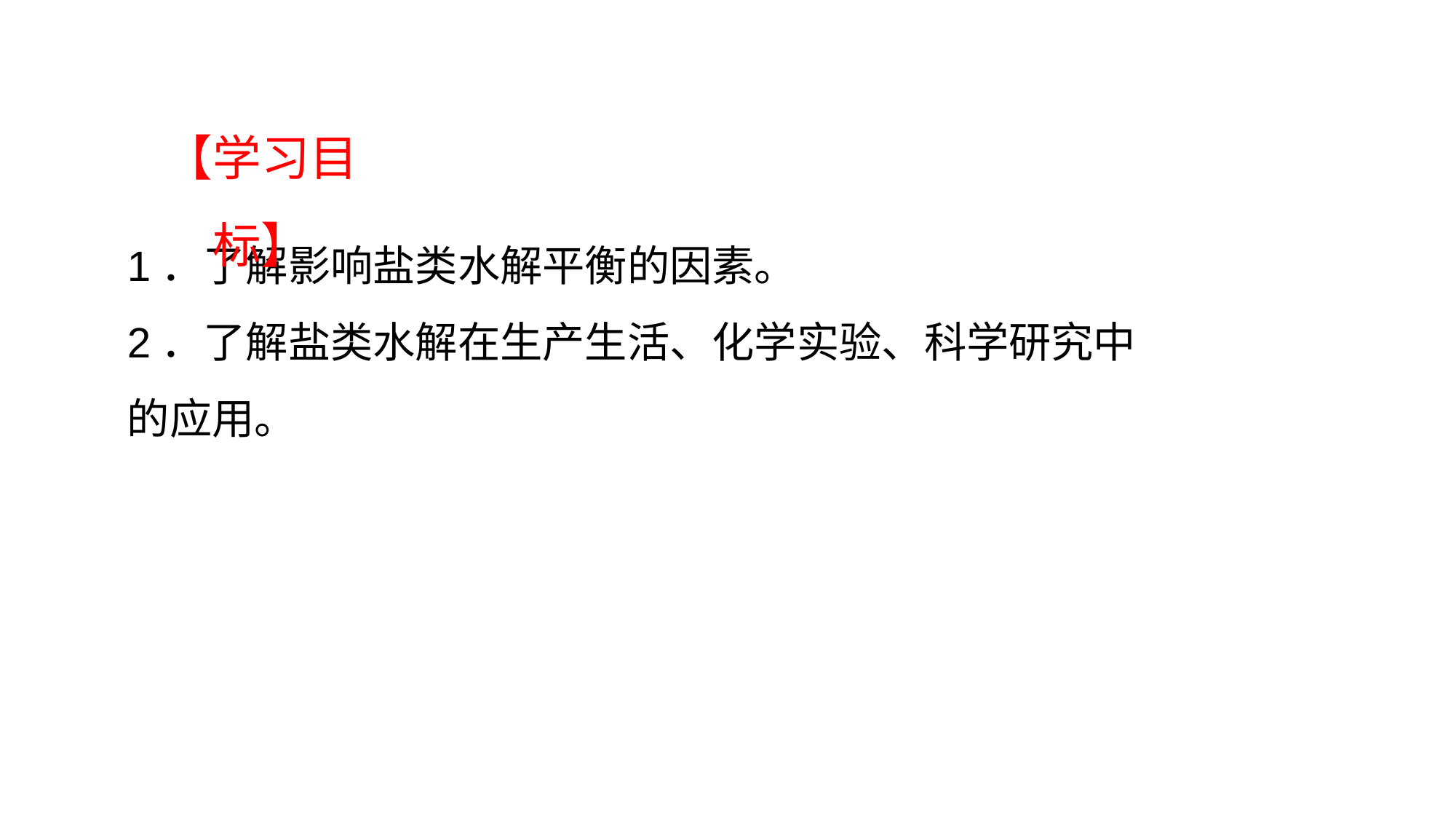

【学习目标】
1．了解影响盐类水解平衡的因素。
2．了解盐类水解在生产生活、化学实验、科学研究中的应用。